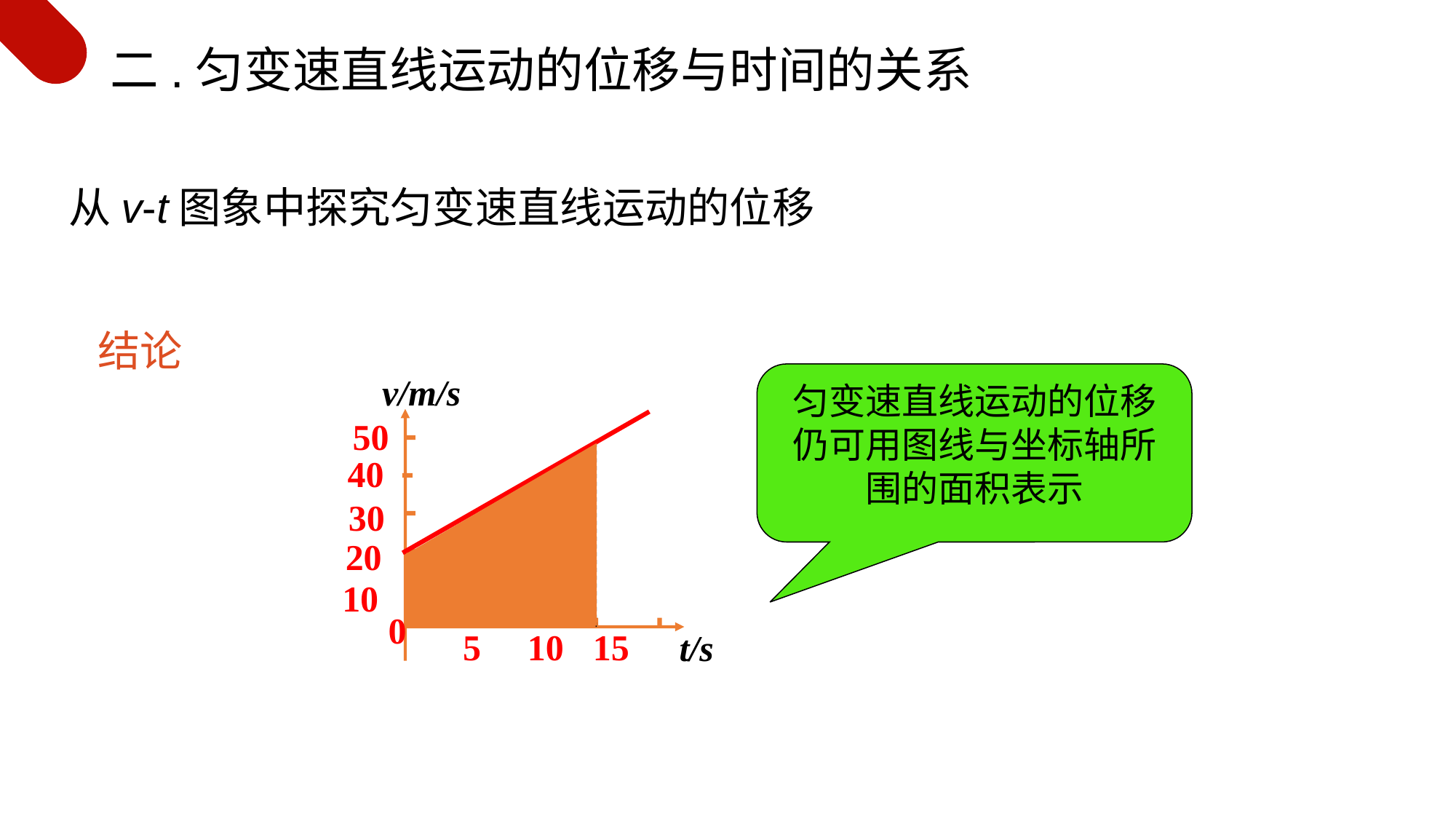

二.匀变速直线运动的位移与时间的关系
从v-t图象中探究匀变速直线运动的位移
结论
v/m/s
50

40

30

20

10

0

5
10
15
t/s

匀变速直线运动的位移仍可用图线与坐标轴所围的面积表示